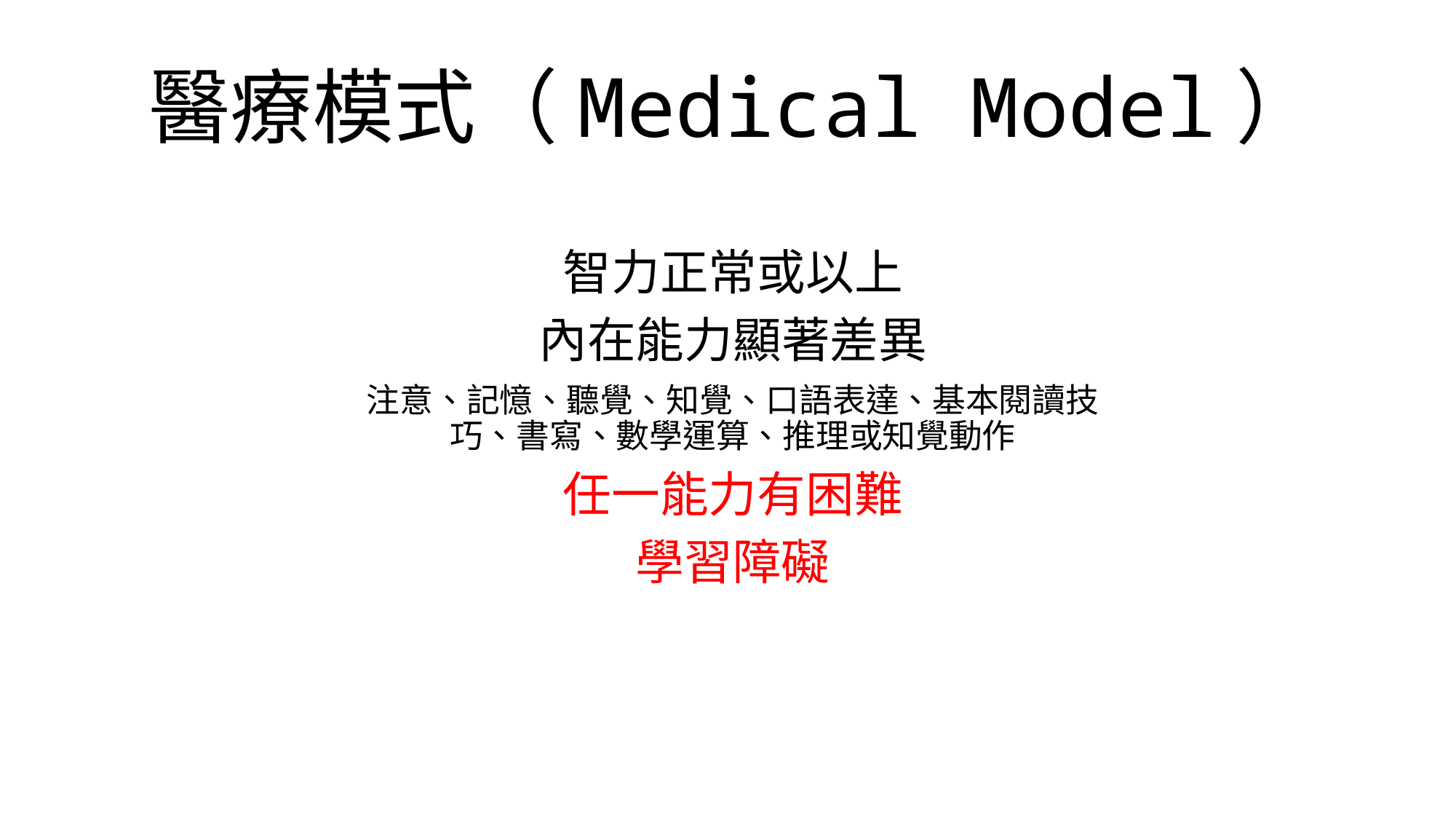

醫療模式（Medical Model）
智力正常或以上
內在能力顯著差異
注意、記憶、聽覺、知覺、口語表達、基本閱讀技巧、書寫、數學運算、推理或知覺動作
任一能力有困難
學習障礙